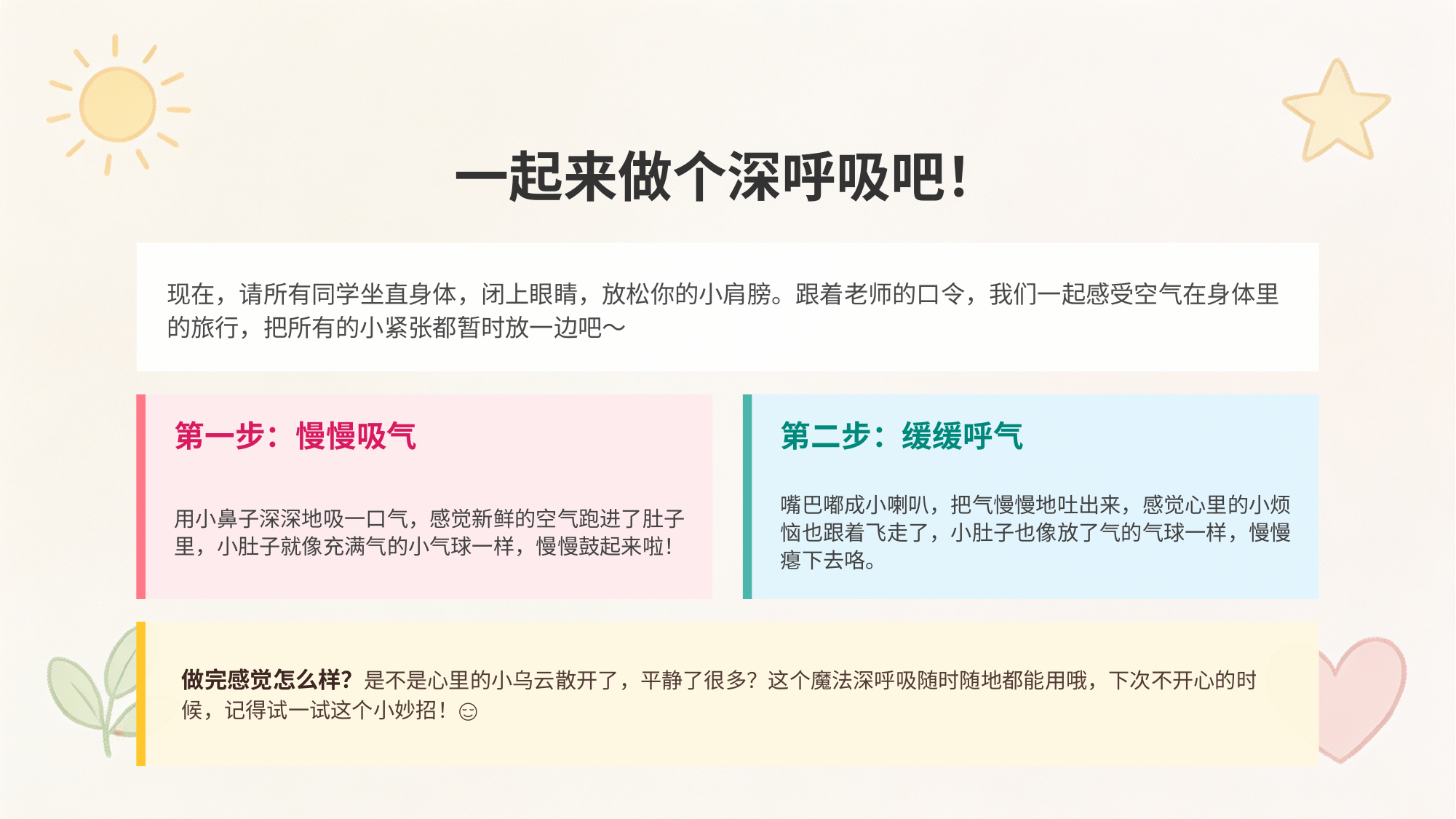

一起来做个深呼吸吧！

现在，请所有同学坐直身体，闭上眼睛，放松你的小肩膀。跟着老师的口令，我们一起感受空气在身体里的旅行，把所有的小紧张都暂时放一边吧～

第一步：慢慢吸气
第二步：缓缓呼气
用小鼻子深深地吸一口气，感觉新鲜的空气跑进了肚子里，小肚子就像充满气的小气球一样，慢慢鼓起来啦！
嘴巴嘟成小喇叭，把气慢慢地吐出来，感觉心里的小烦恼也跟着飞走了，小肚子也像放了气的气球一样，慢慢瘪下去咯。

做完感觉怎么样？是不是心里的小乌云散开了，平静了很多？这个魔法深呼吸随时随地都能用哦，下次不开心的时候，记得试一试这个小妙招！😌